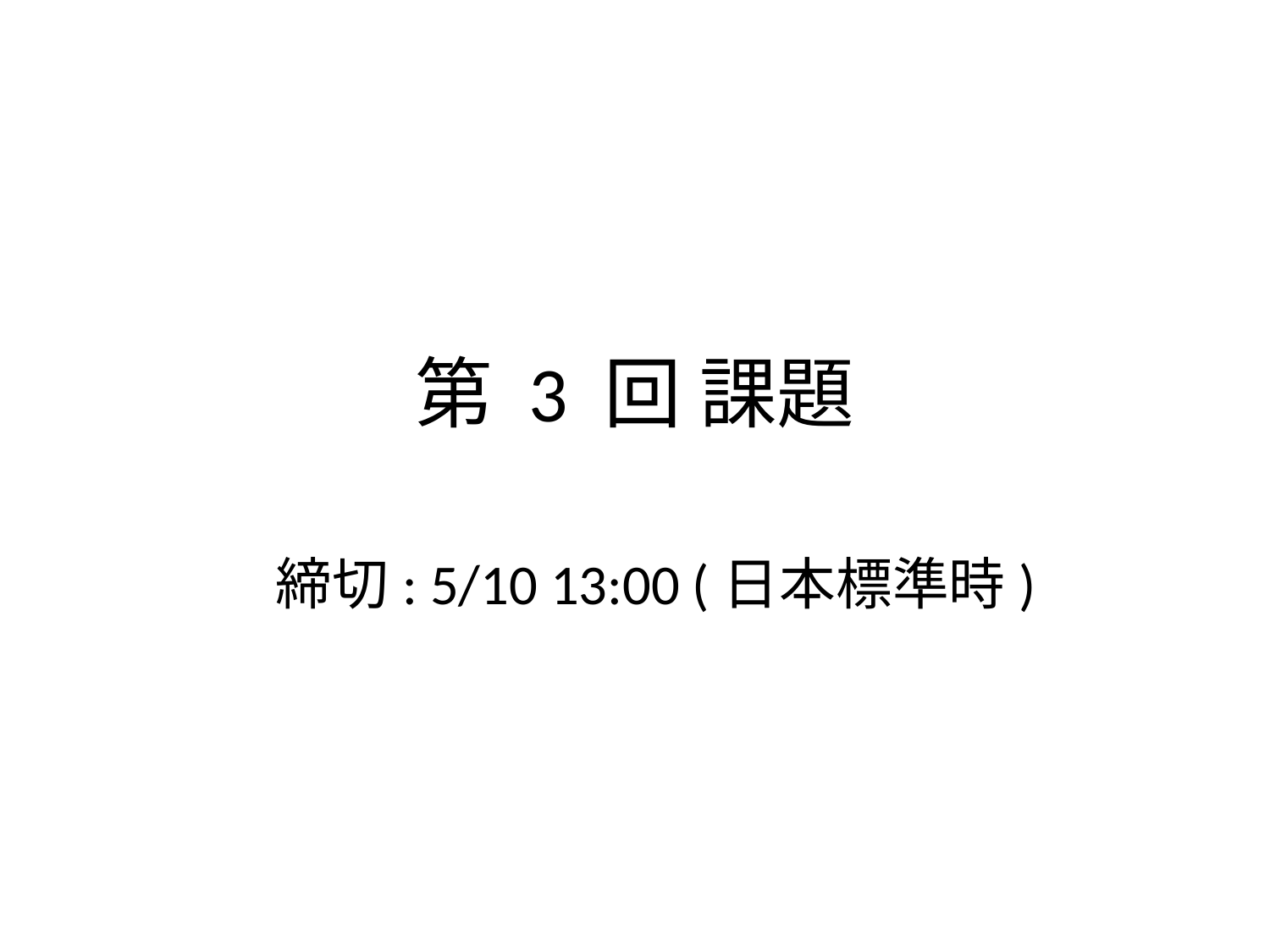

# 第 3 回 課題
締切: 5/10 13:00 (日本標準時)